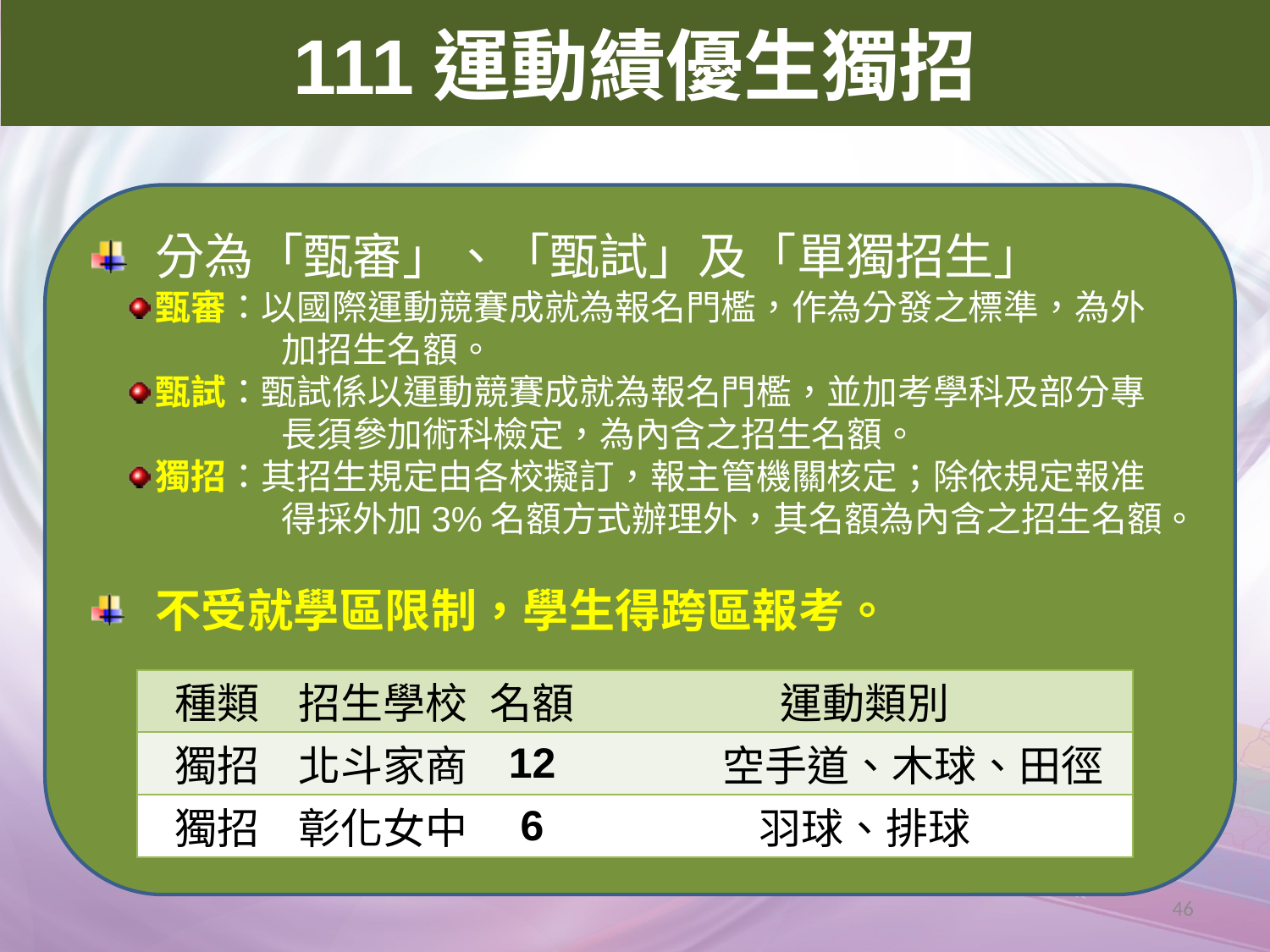

111運動績優生獨招
分為「甄審」、「甄試」及「單獨招生」
甄審：以國際運動競賽成就為報名門檻，作為分發之標準，為外
               加招生名額。
甄試：甄試係以運動競賽成就為報名門檻，並加考學科及部分專
               長須參加術科檢定，為內含之招生名額。
獨招：其招生規定由各校擬訂，報主管機關核定；除依規定報准
               得採外加3%名額方式辦理外，其名額為內含之招生名額。

不受就學區限制，學生得跨區報考。
| 種類 | 招生學校 | 名額 | 運動類別 |
| --- | --- | --- | --- |
| 獨招 | 北斗家商 | 12 | 空手道、木球、田徑 |
| 獨招 | 彰化女中 | 6 | 羽球、排球 |
46